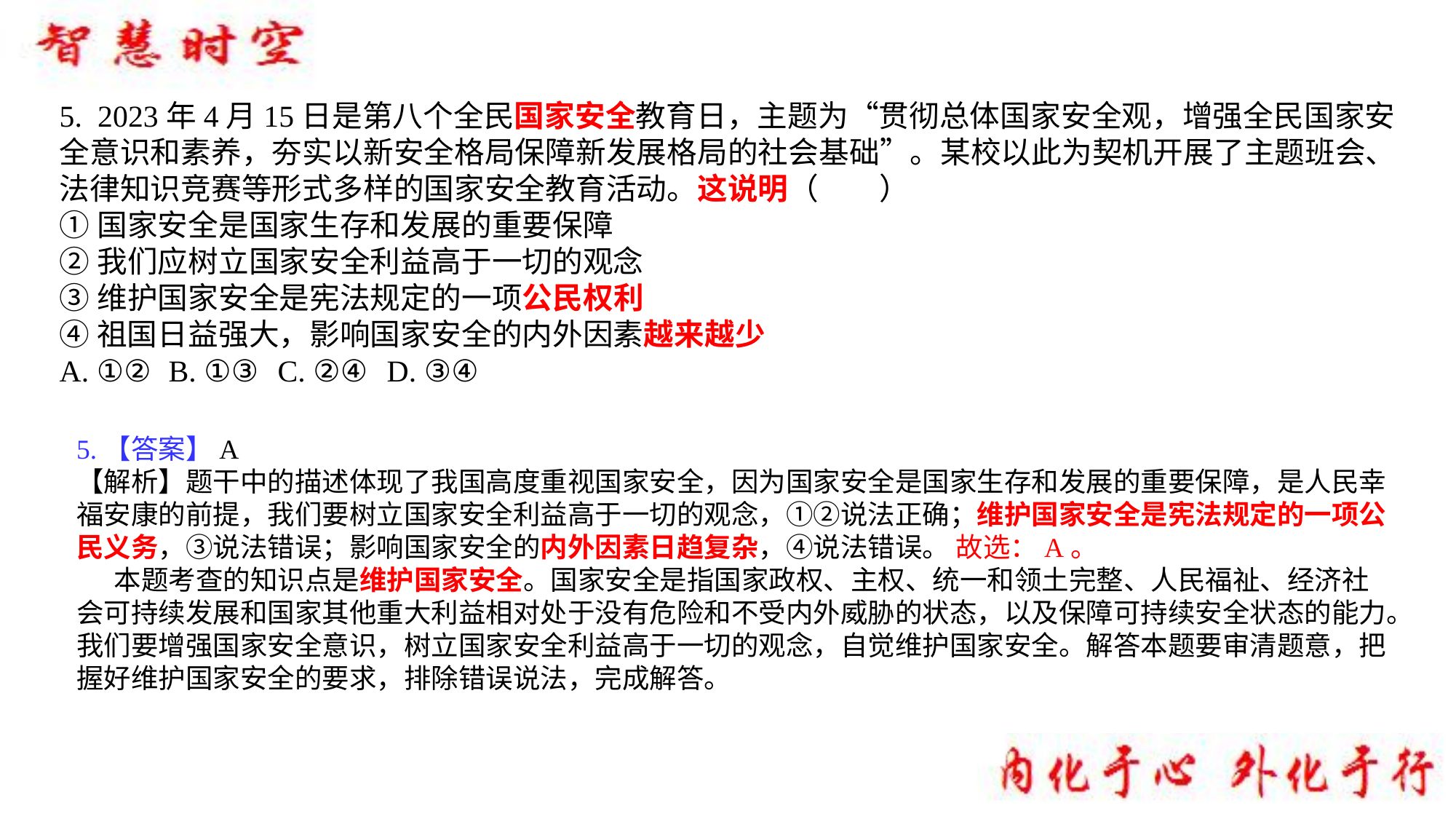

5.  2023年4月15日是第八个全民国家安全教育日，主题为“贯彻总体国家安全观，增强全民国家安全意识和素养，夯实以新安全格局保障新发展格局的社会基础”。某校以此为契机开展了主题班会、法律知识竞赛等形式多样的国家安全教育活动。这说明（　　）
①国家安全是国家生存和发展的重要保障
②我们应树立国家安全利益高于一切的观念
③维护国家安全是宪法规定的一项公民权利
④祖国日益强大，影响国家安全的内外因素越来越少A. ①②	B. ①③	C. ②④	D. ③④
5.【答案】A【解析】题干中的描述体现了我国高度重视国家安全，因为国家安全是国家生存和发展的重要保障，是人民幸福安康的前提，我们要树立国家安全利益高于一切的观念，①②说法正确；维护国家安全是宪法规定的一项公民义务，③说法错误；影响国家安全的内外因素日趋复杂，④说法错误。 故选：A。
     本题考查的知识点是维护国家安全。国家安全是指国家政权、主权、统一和领土完整、人民福祉、经济社会可持续发展和国家其他重大利益相对处于没有危险和不受内外威胁的状态，以及保障可持续安全状态的能力。我们要增强国家安全意识，树立国家安全利益高于一切的观念，自觉维护国家安全。解答本题要审清题意，把握好维护国家安全的要求，排除错误说法，完成解答。